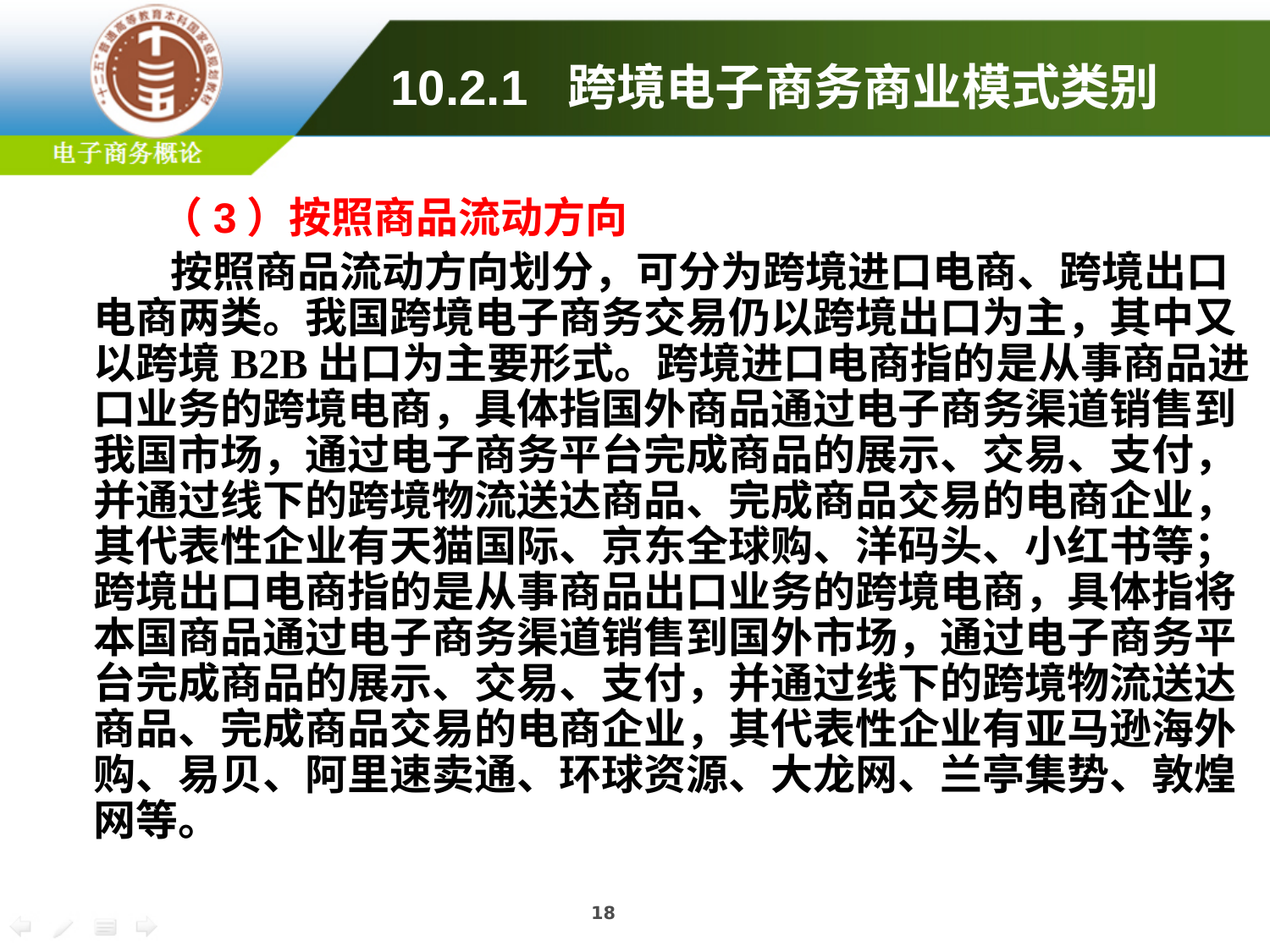

10.2.1  跨境电子商务商业模式类别
           （3）按照商品流动方向
            按照商品流动方向划分，可分为跨境进口电商、跨境出口电商两类。我国跨境电子商务交易仍以跨境出口为主，其中又以跨境B2B出口为主要形式。跨境进口电商指的是从事商品进口业务的跨境电商，具体指国外商品通过电子商务渠道销售到我国市场，通过电子商务平台完成商品的展示、交易、支付，并通过线下的跨境物流送达商品、完成商品交易的电商企业，其代表性企业有天猫国际、京东全球购、洋码头、小红书等；跨境出口电商指的是从事商品出口业务的跨境电商，具体指将本国商品通过电子商务渠道销售到国外市场，通过电子商务平台完成商品的展示、交易、支付，并通过线下的跨境物流送达商品、完成商品交易的电商企业，其代表性企业有亚马逊海外购、易贝、阿里速卖通、环球资源、大龙网、兰亭集势、敦煌网等。

18